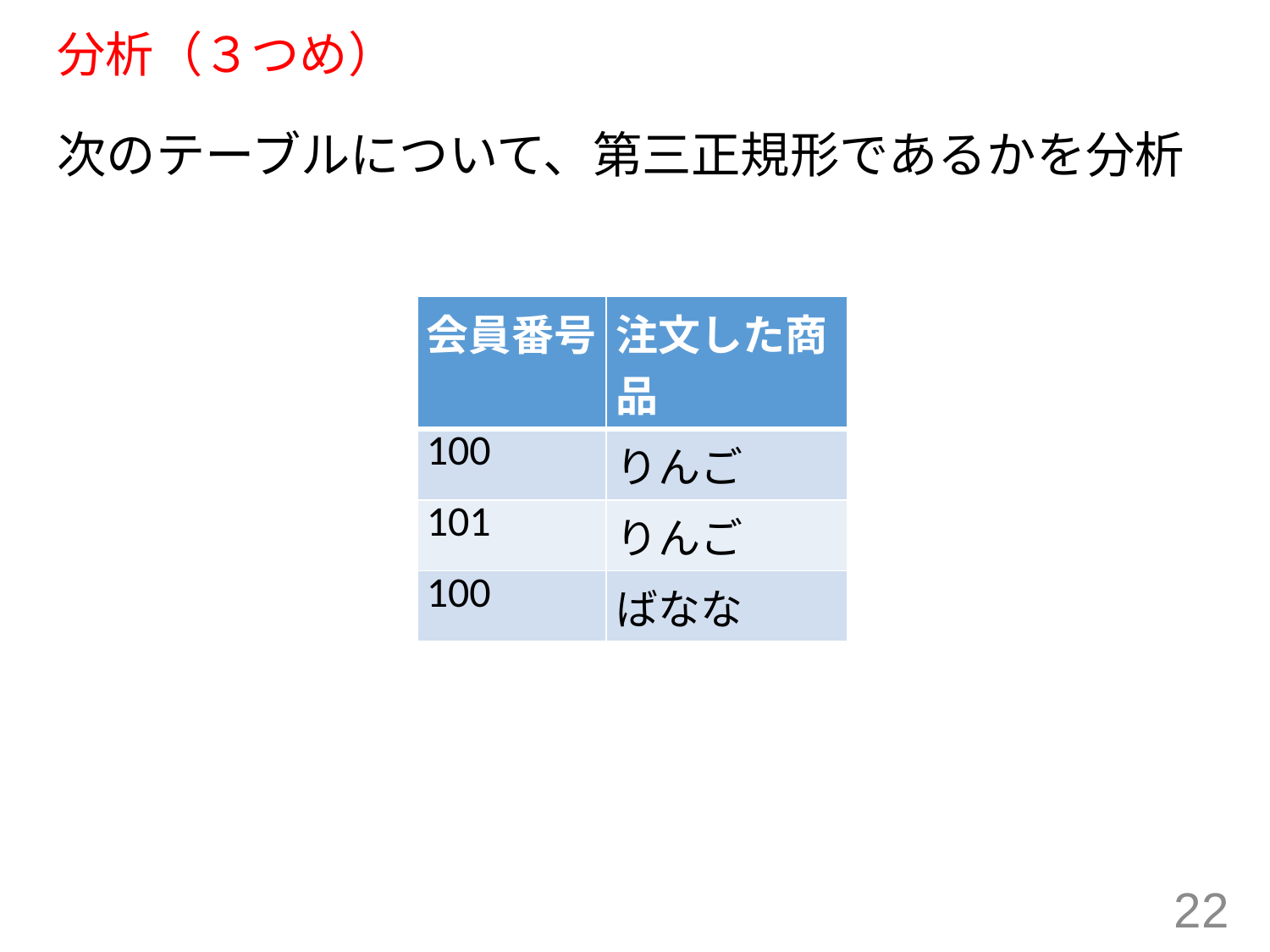

# 分析（３つめ）
次のテーブルについて、第三正規形であるかを分析
| 会員番号 | 注文した商品 |
| --- | --- |
| 100 | りんご |
| 101 | りんご |
| 100 | ばなな |
22